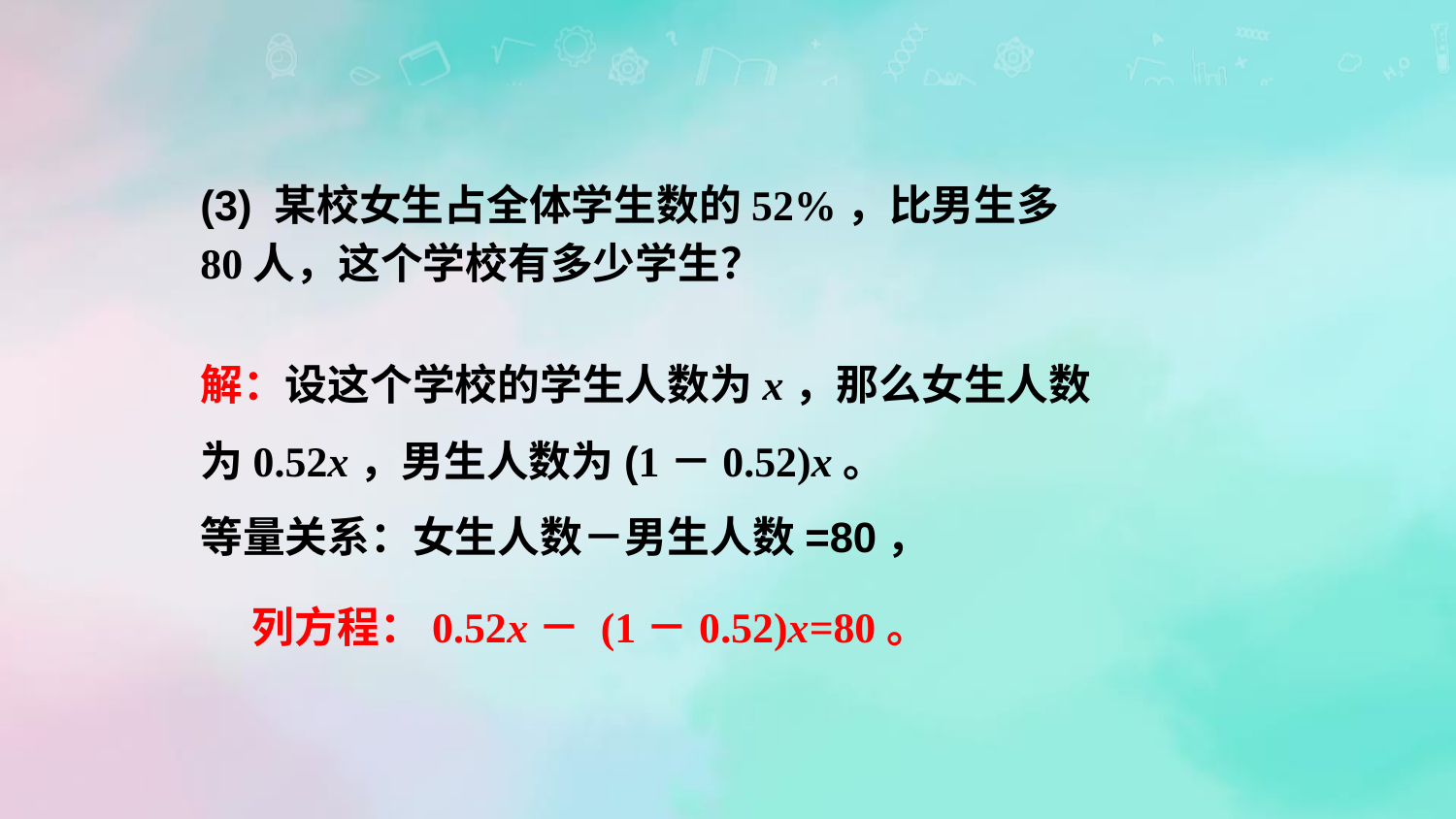

(3) 某校女生占全体学生数的52%，比男生多80人，这个学校有多少学生？
解：设这个学校的学生人数为x，那么女生人数   为0.52x，男生人数为(1－0.52)x。
等量关系：女生人数－男生人数=80，
列方程：0.52x－ (1－0.52)x=80。